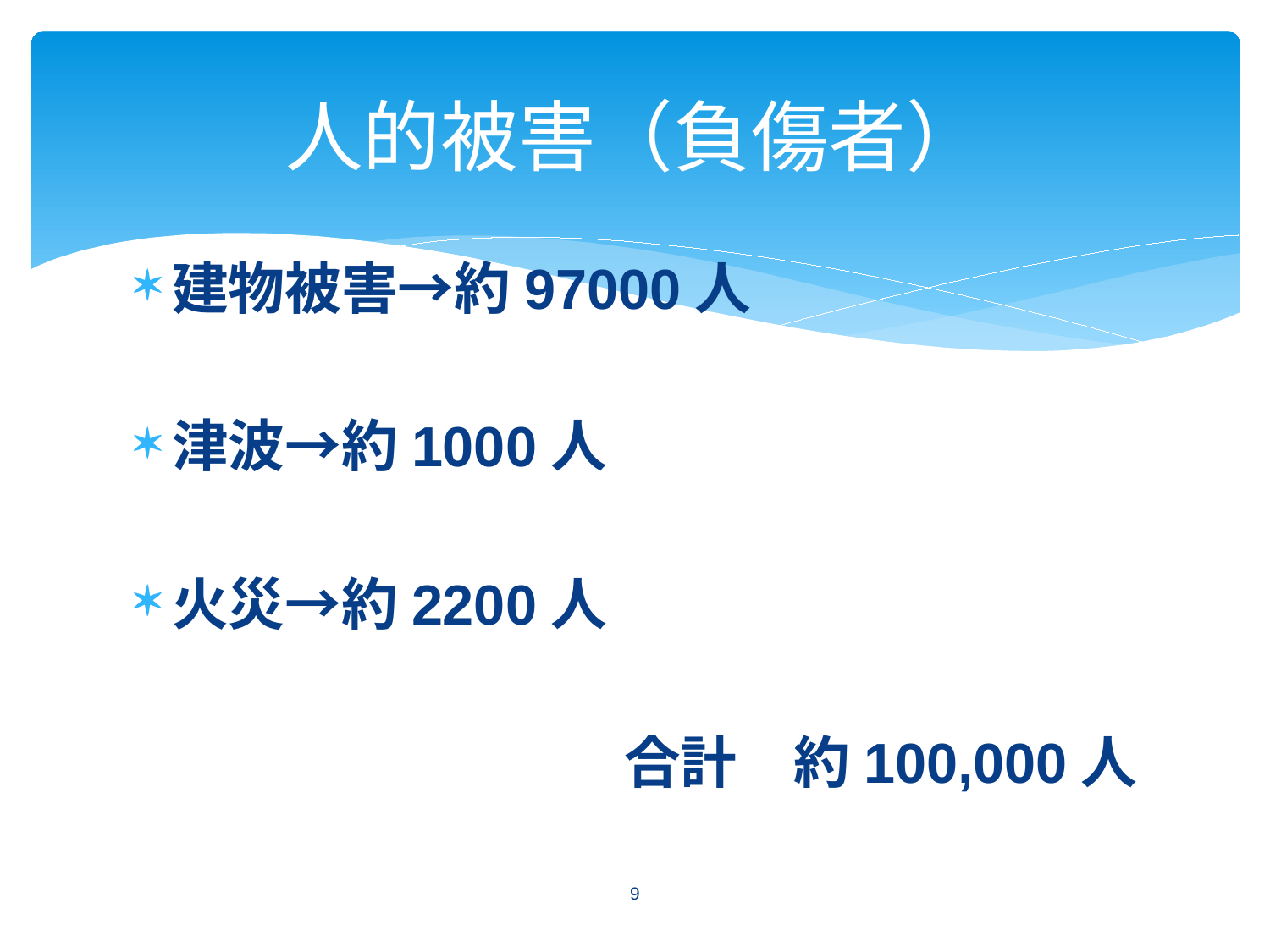

# 人的被害（負傷者）
建物被害→約97000人

津波→約1000人

火災→約2200人

合計　約100,000人
9